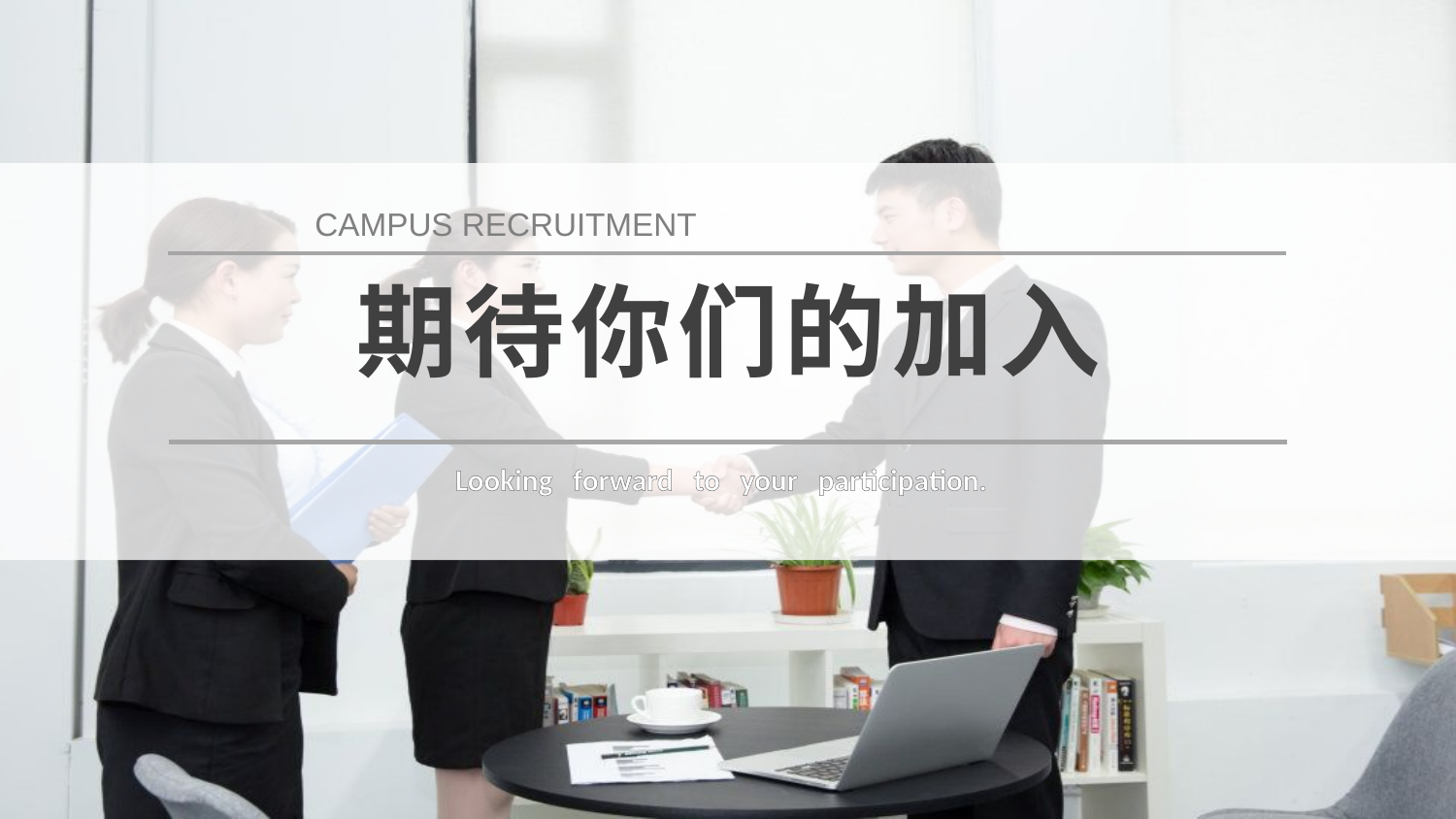

CAMPUS RECRUITMENT
期待你们的加入

Looking   forward   to   your   participation.